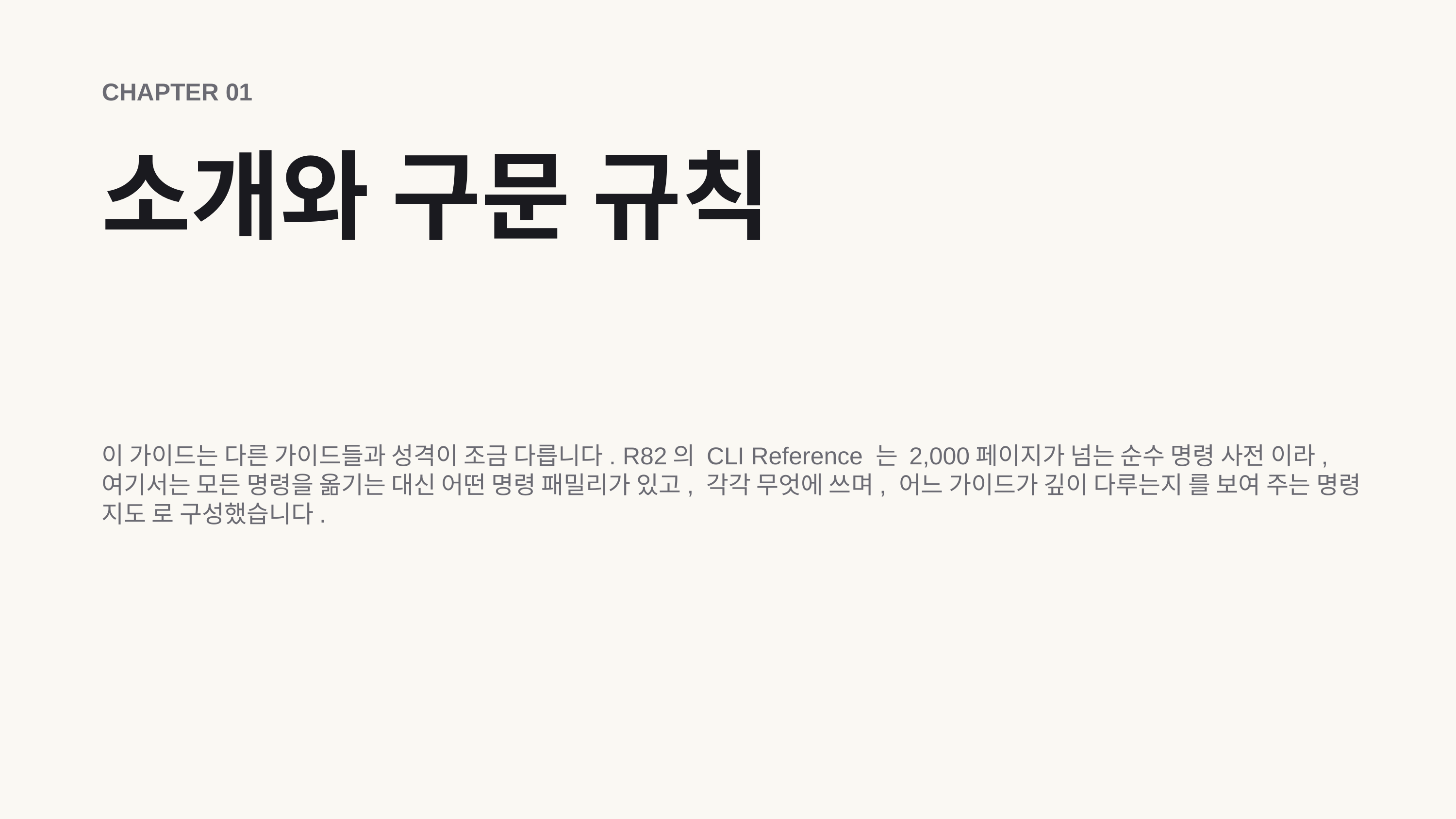

CHAPTER 01
소개와 구문 규칙
이 가이드는 다른 가이드들과 성격이 조금 다릅니다. R82의 CLI Reference 는 2,000페이지가 넘는 순수 명령 사전 이라, 여기서는 모든 명령을 옮기는 대신 어떤 명령 패밀리가 있고, 각각 무엇에 쓰며, 어느 가이드가 깊이 다루는지 를 보여 주는 명령 지도 로 구성했습니다.